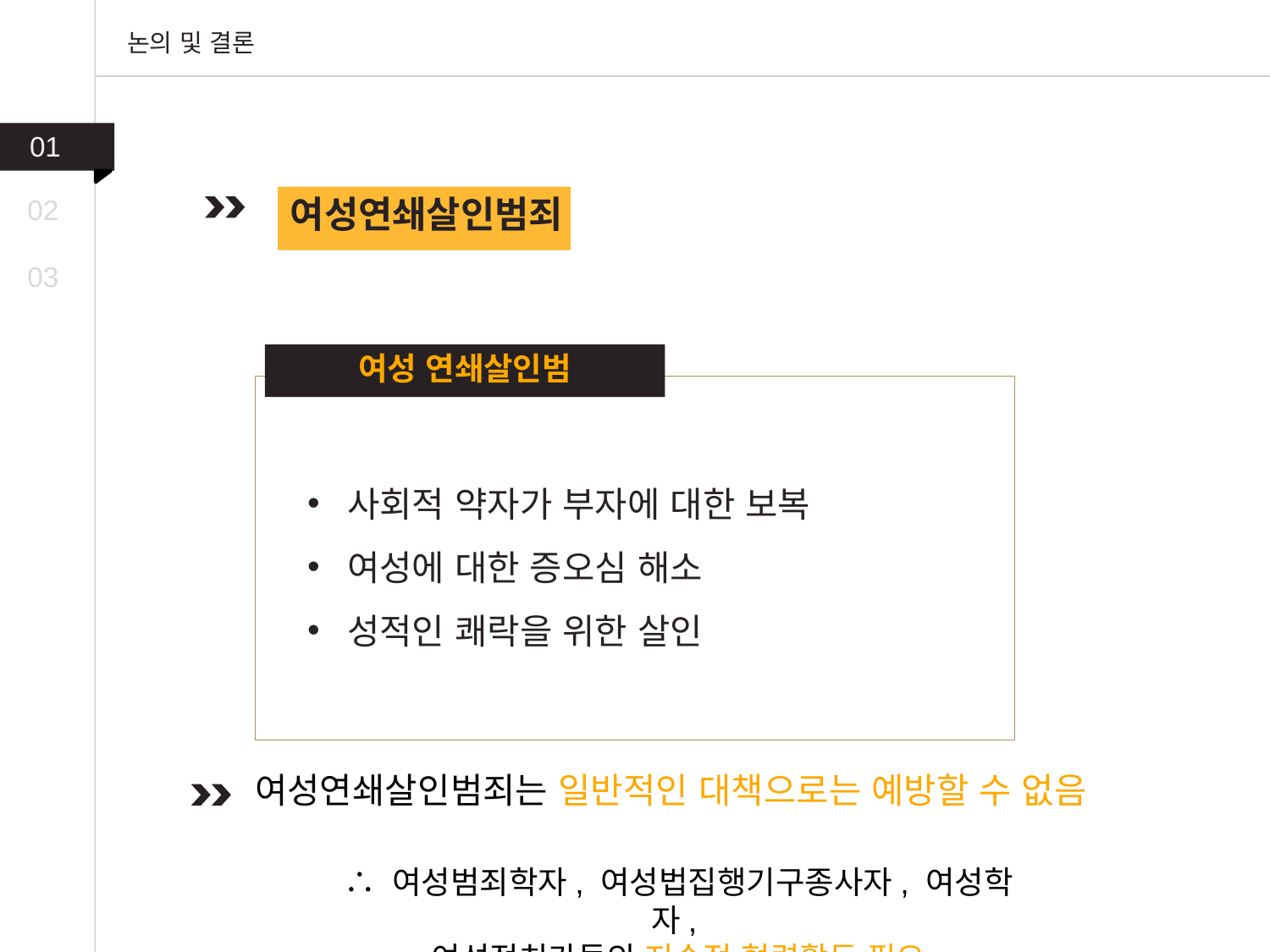

논의 및 결론
01

 여성연쇄살인범죄

02

03
여성 연쇄살인범

사회적 약자가 부자에 대한 보복
여성에 대한 증오심 해소
성적인 쾌락을 위한 살인

여성연쇄살인범죄는 일반적인 대책으로는 예방할 수 없음

∴ 여성범죄학자, 여성법집행기구종사자, 여성학자,
여성정치가들의 지속적 협력활동 필요